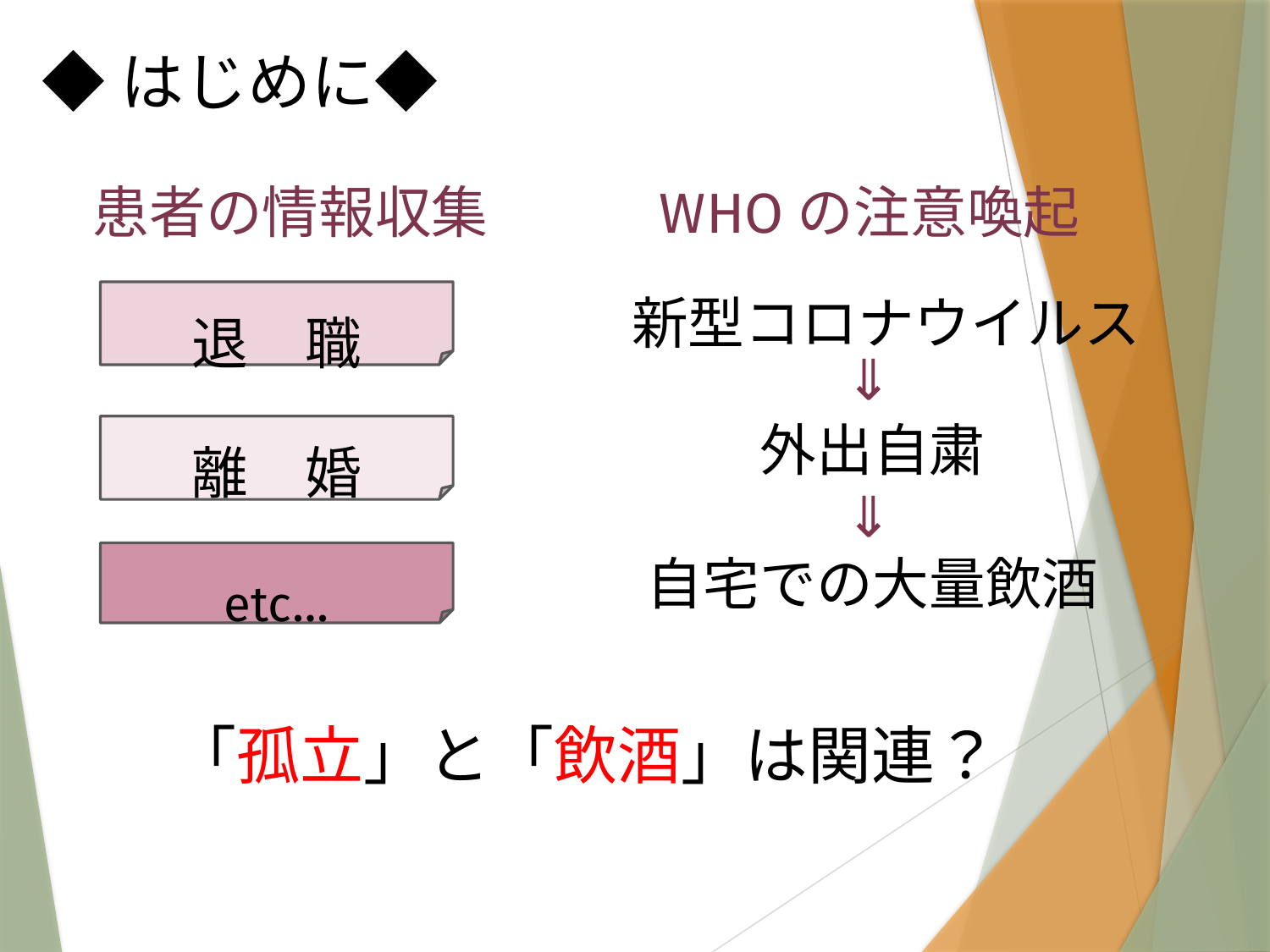

◆はじめに◆
患者の情報収集
WHOの注意喚起
新型コロナウイルス
退　職
⇒
外出自粛
離　婚
⇒
自宅での大量飲酒
etc…
「孤立」と「飲酒」は関連？